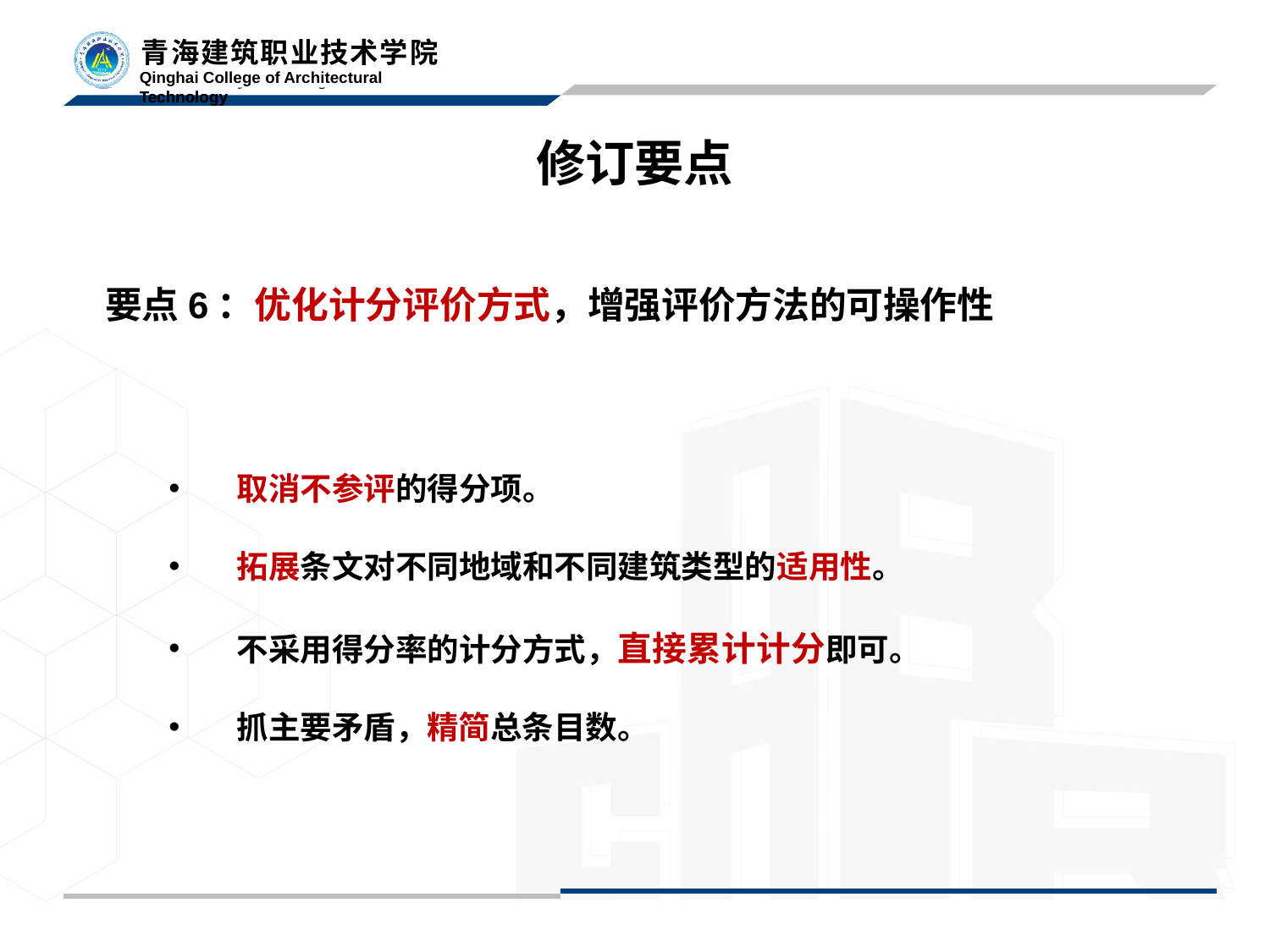

# 修订要点
要点6：优化计分评价方式，增强评价方法的可操作性

取消不参评的得分项。

拓展条文对不同地域和不同建筑类型的适用性。

不采用得分率的计分方式，直接累计计分即可。
抓主要矛盾，精简总条目数。